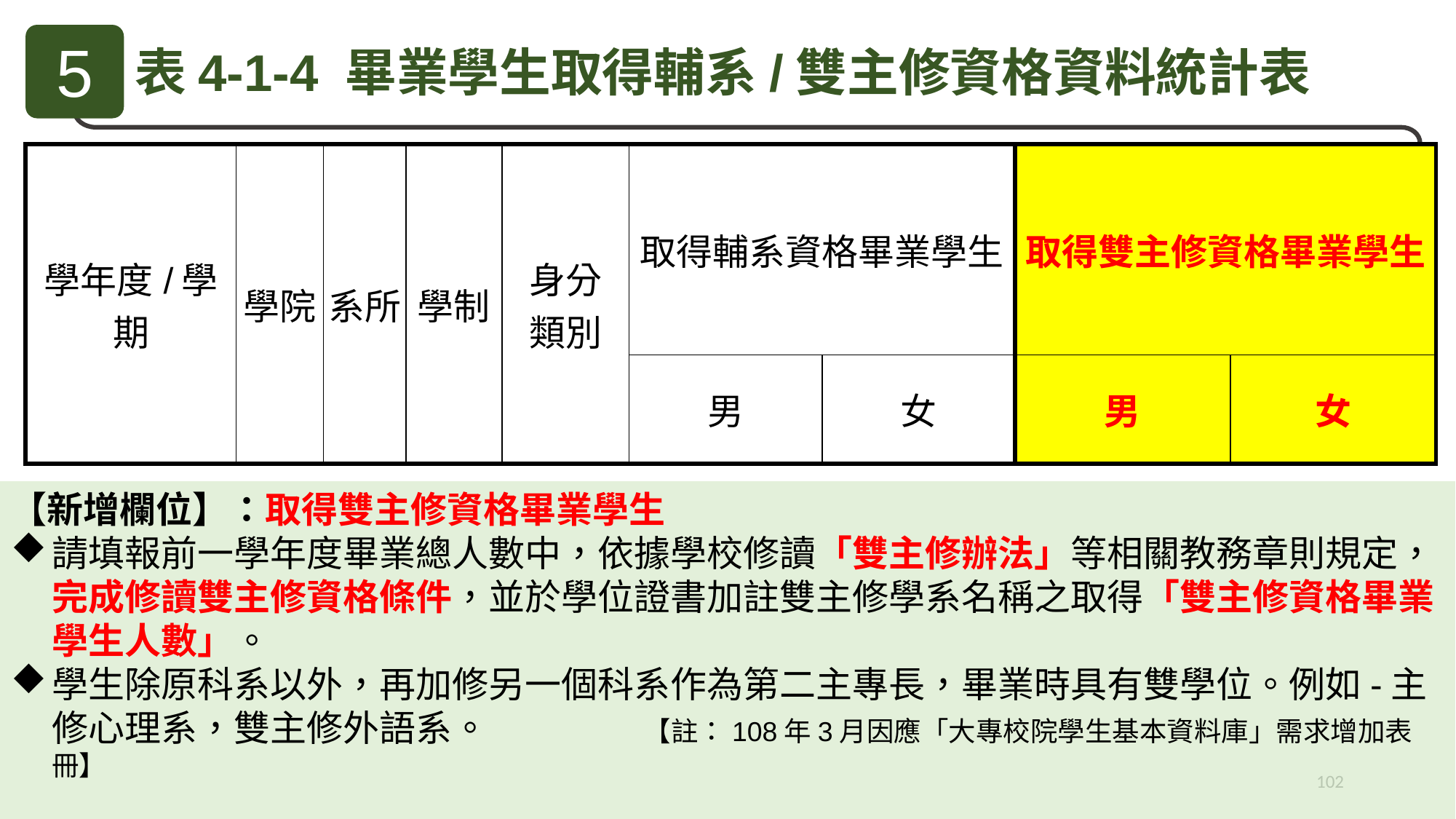

5

表4-1-4 畢業學生取得輔系/雙主修資格資料統計表

| 學年度/學期 | 學院 | 系所 | 學制 | 身分 類別 | 取得輔系資格畢業學生 |  | 取得雙主修資格畢業學生 |  |
| --- | --- | --- | --- | --- | --- | --- | --- | --- |
|  |  |  |  |  | 男 | 女 | 男 | 女 |
【新增欄位】：取得雙主修資格畢業學生
請填報前一學年度畢業總人數中，依據學校修讀「雙主修辦法」等相關教務章則規定，完成修讀雙主修資格條件，並於學位證書加註雙主修學系名稱之取得「雙主修資格畢業學生人數」。
學生除原科系以外，再加修另一個科系作為第二主專長，畢業時具有雙學位。例如-主修心理系，雙主修外語系。                   【註：108年3月因應「大專校院學生基本資料庫」需求增加表冊】

102